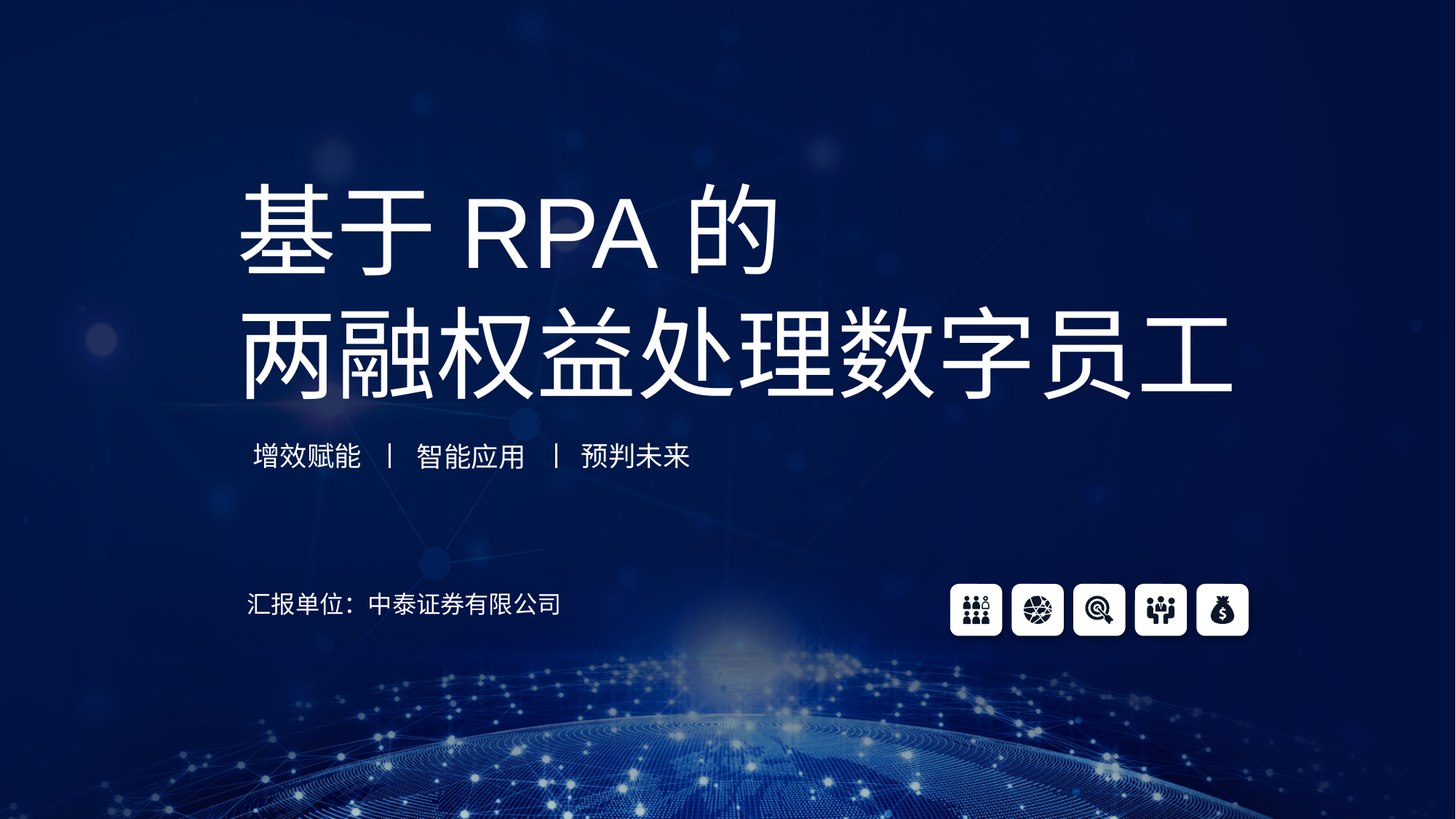

基于RPA的
两融权益处理数字员工
增效赋能
预判未来
智能应用
汇报单位：中泰证券有限公司